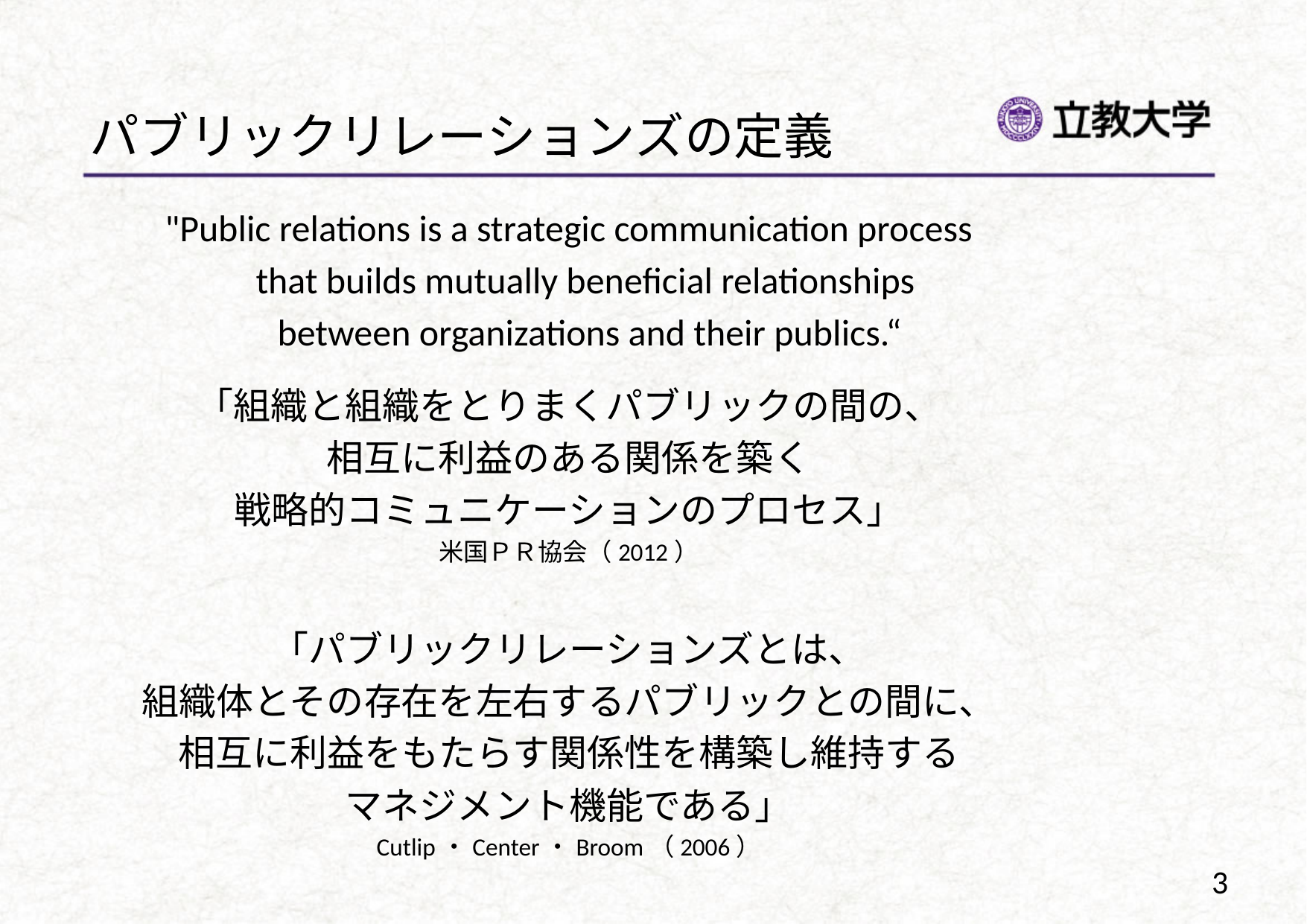

# パブリックリレーションズの定義
"Public relations is a strategic communication process
     that builds mutually beneficial relationships
     between organizations and their publics.“

「組織と組織をとりまくパブリックの間の、
相互に利益のある関係を築く
戦略的コミュニケーションのプロセス」
米国ＰＲ協会（2012）

「パブリックリレーションズとは、
組織体とその存在を左右するパブリックとの間に、
相互に利益をもたらす関係性を構築し維持する
マネジメント機能である」
Cutlip・Center・Broom（2006）
3